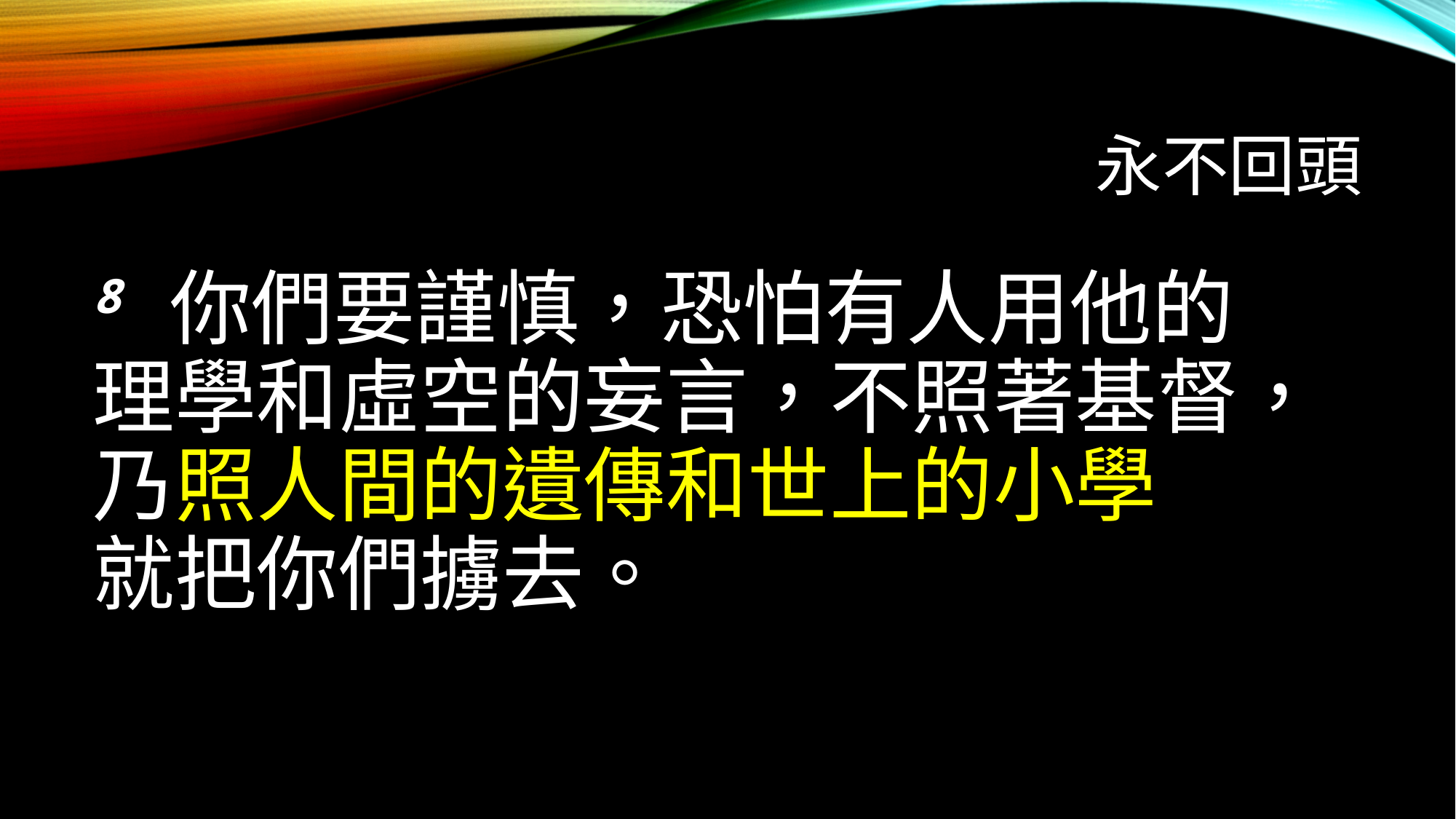

# 永不回頭
8 你們要謹慎，恐怕有人用他的
理學和虛空的妄言，不照著基督，乃照人間的遺傳和世上的小學
就把你們擄去。